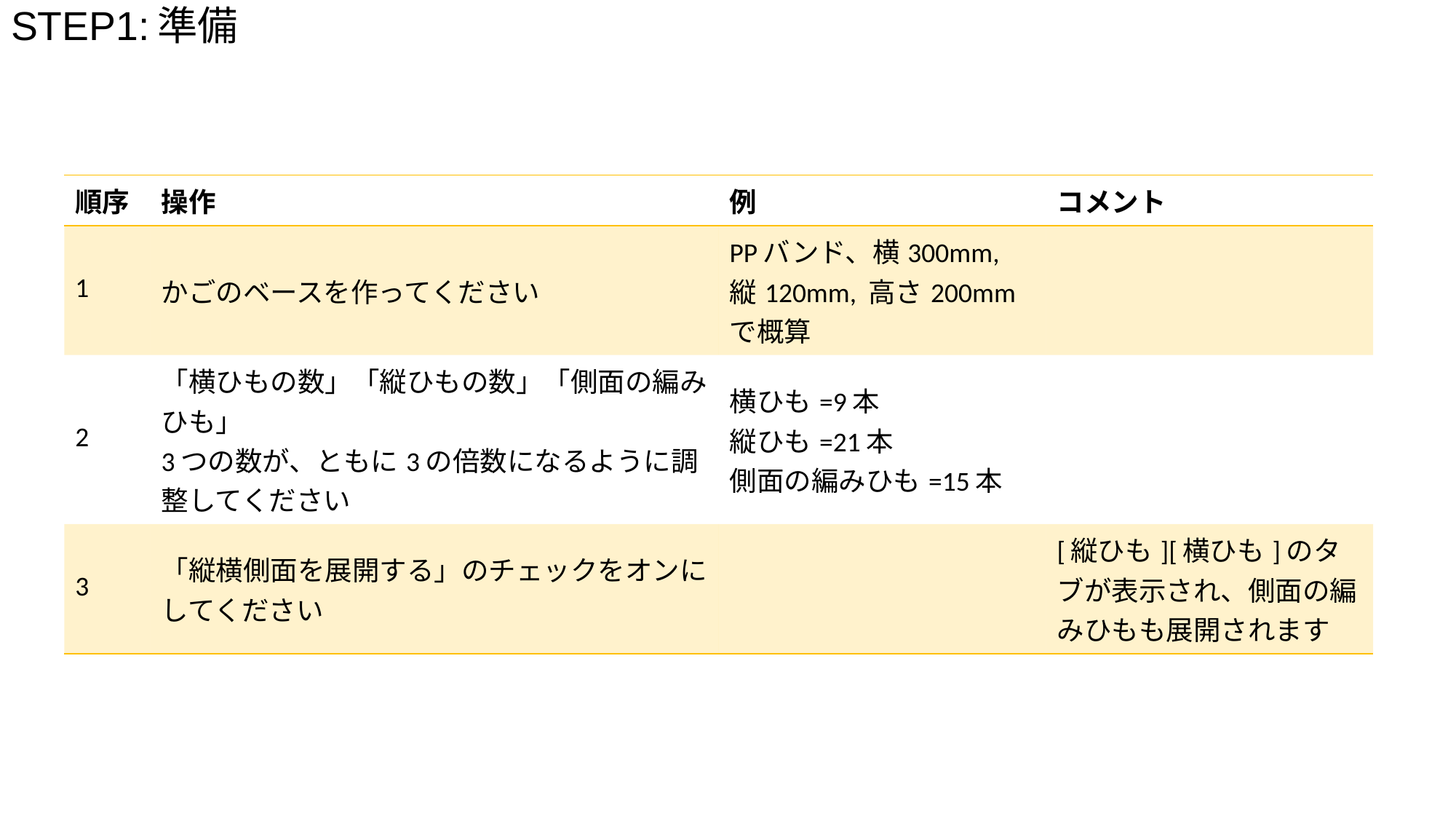

# STEP1:準備
| 順序 | 操作 | 例 | コメント |
| --- | --- | --- | --- |
| 1 | かごのベースを作ってください | PPバンド、横300mm, 縦120mm, 高さ200mm で概算 |  |
| 2 | 「横ひもの数」「縦ひもの数」「側面の編みひも」 3つの数が、ともに3の倍数になるように調整してください | 横ひも=9本 縦ひも=21本 側面の編みひも=15本 |  |
| 3 | 「縦横側面を展開する」のチェックをオンにしてください |  | [縦ひも][横ひも]のタブが表示され、側面の編みひもも展開されます |